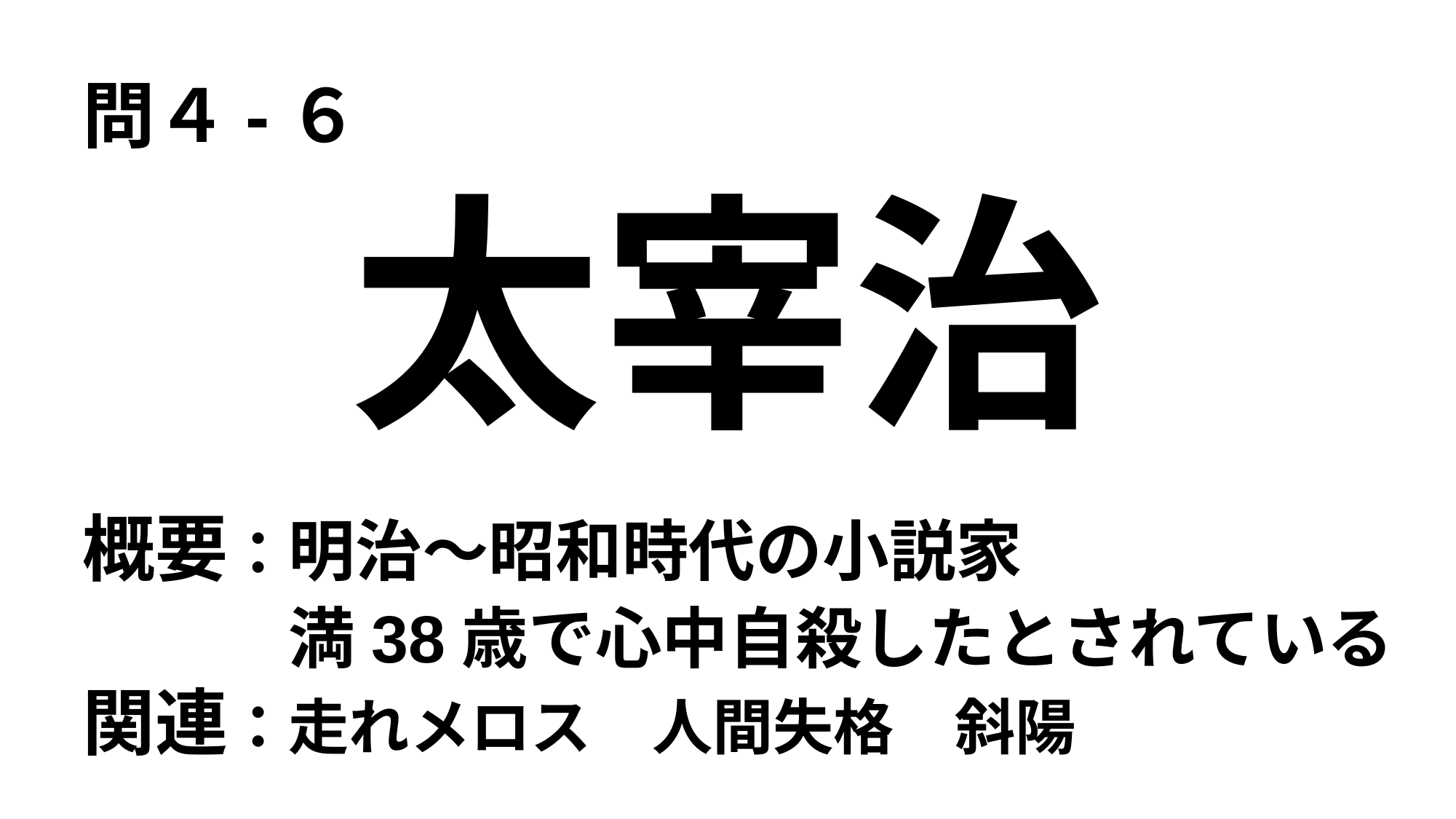

問４-６
太宰治
概要：明治～昭和時代の小説家
　　　満38歳で心中自殺したとされている
関連：走れメロス　人間失格　斜陽